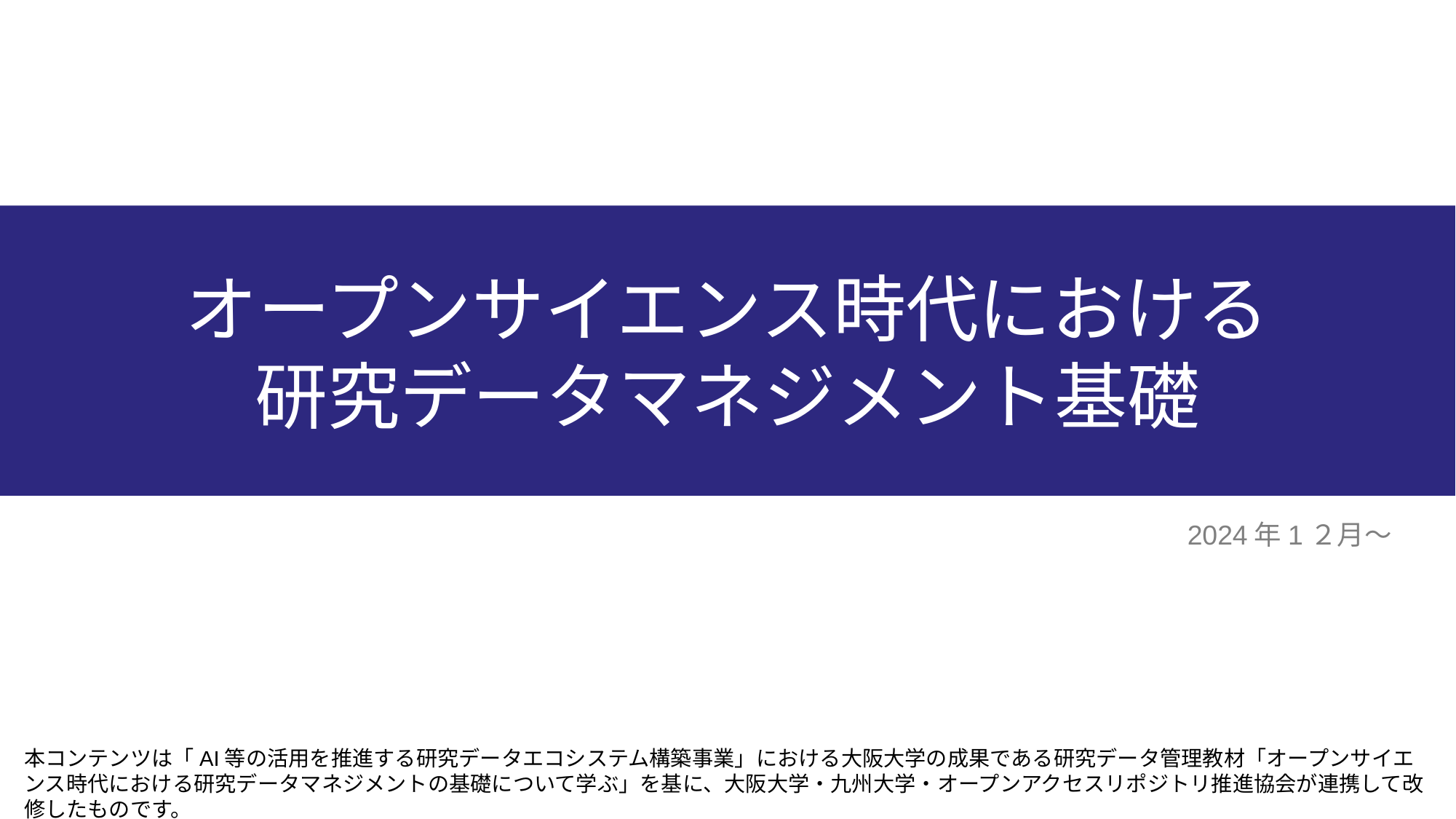

# オープンサイエンス時代における 研究データマネジメント基礎
2024年1２月〜
本コンテンツは「AI等の活用を推進する研究データエコシステム構築事業」における大阪大学の成果である研究データ管理教材「オープンサイエンス時代における研究データマネジメントの基礎について学ぶ」を基に、大阪大学・九州大学・オープンアクセスリポジトリ推進協会が連携して改修したものです。